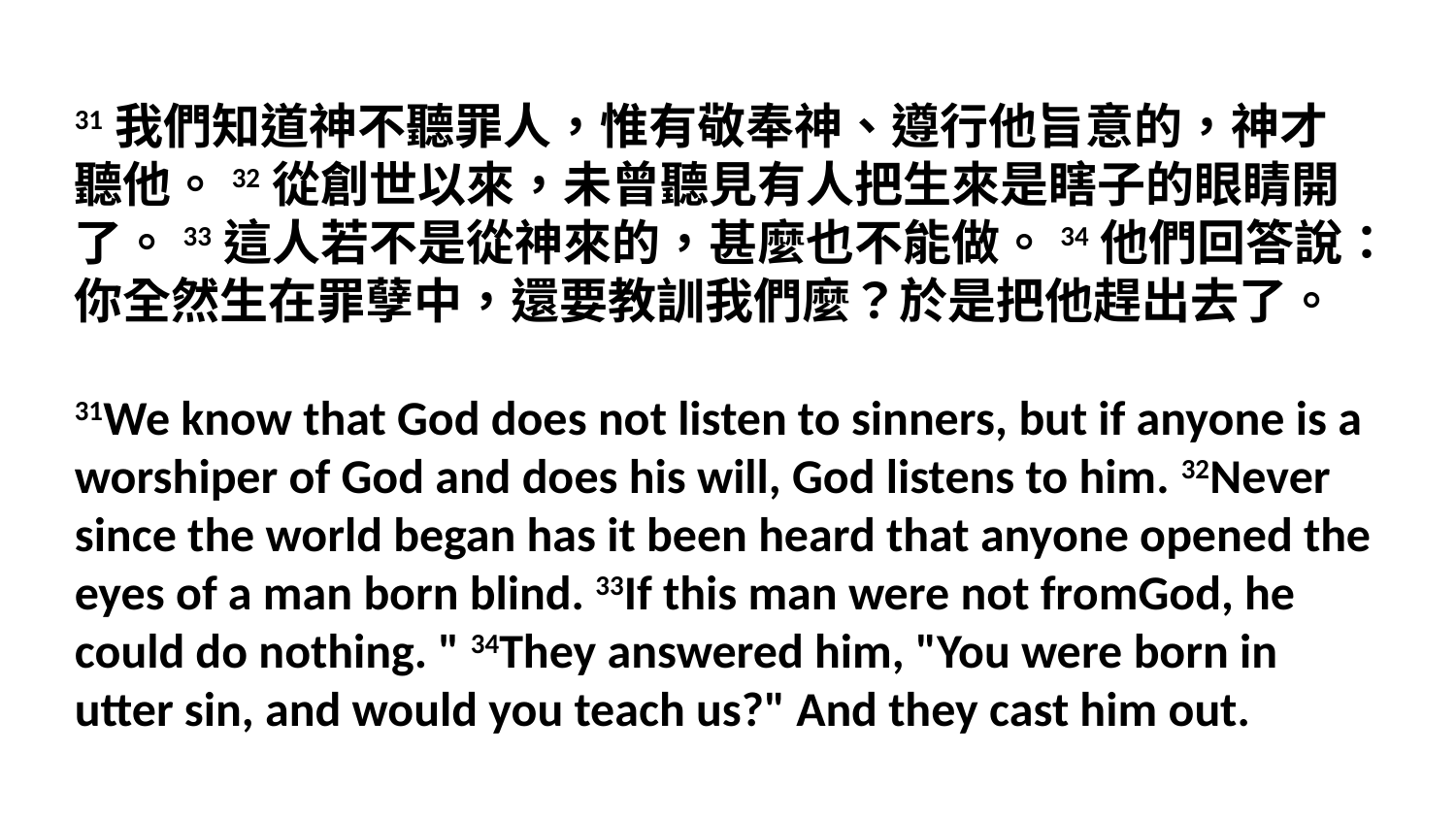

31我們知道神不聽罪人，惟有敬奉神、遵行他旨意的，神才聽他。32從創世以來，未曾聽見有人把生來是瞎子的眼睛開了。33這人若不是從神來的，甚麼也不能做。34他們回答說：你全然生在罪孽中，還要教訓我們麼？於是把他趕出去了。

31We know that God does not listen to sinners, but if anyone is a worshiper of God and does his will, God listens to him. 32Never since the world began has it been heard that anyone opened the eyes of a man born blind. 33If this man were not fromGod, he could do nothing. " 34They answered him, "You were born in utter sin, and would you teach us?" And they cast him out.